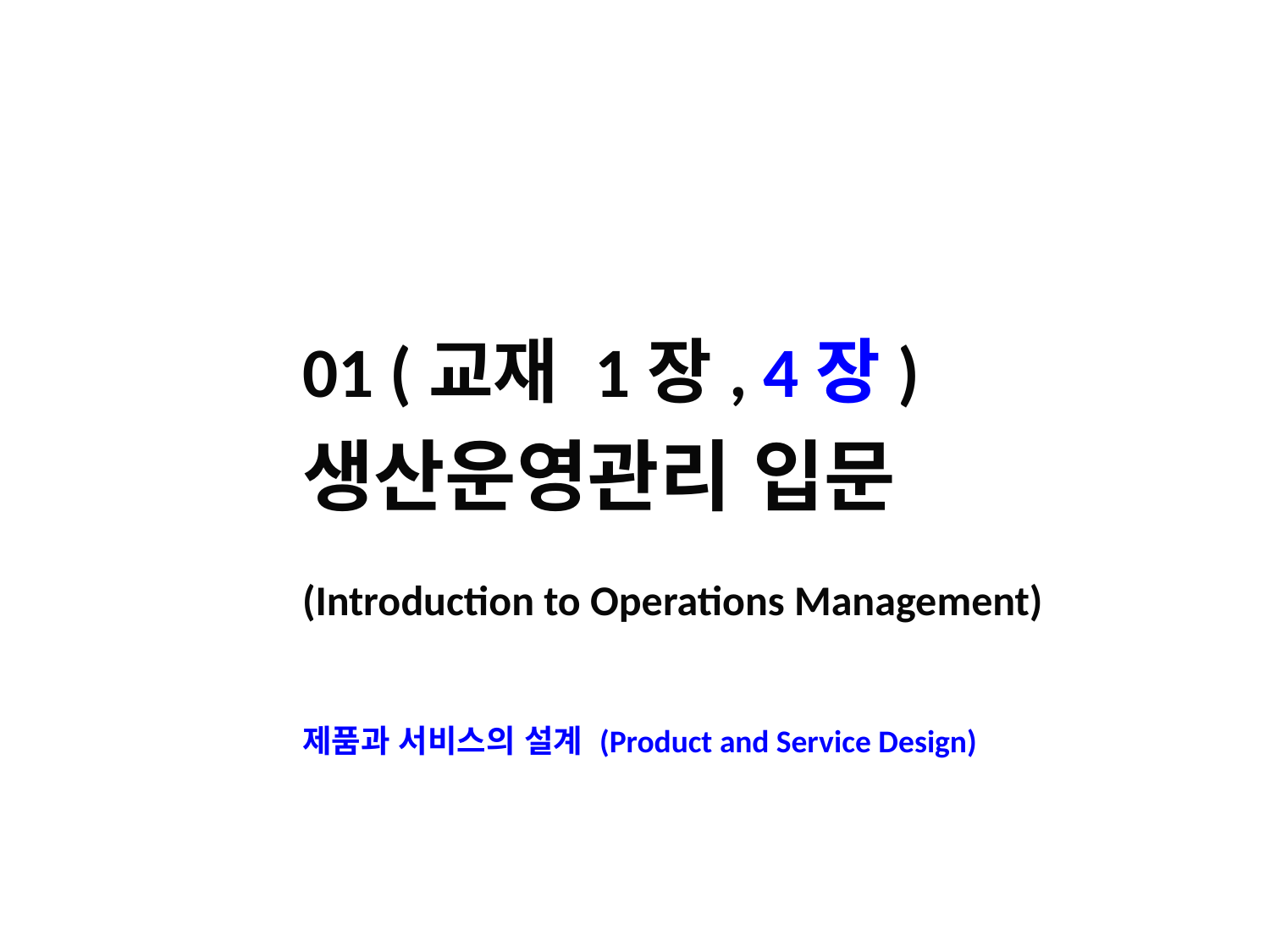

01 (교재 1장, 4장)
생산운영관리 입문
(Introduction to Operations Management)

제품과 서비스의 설계 (Product and Service Design)